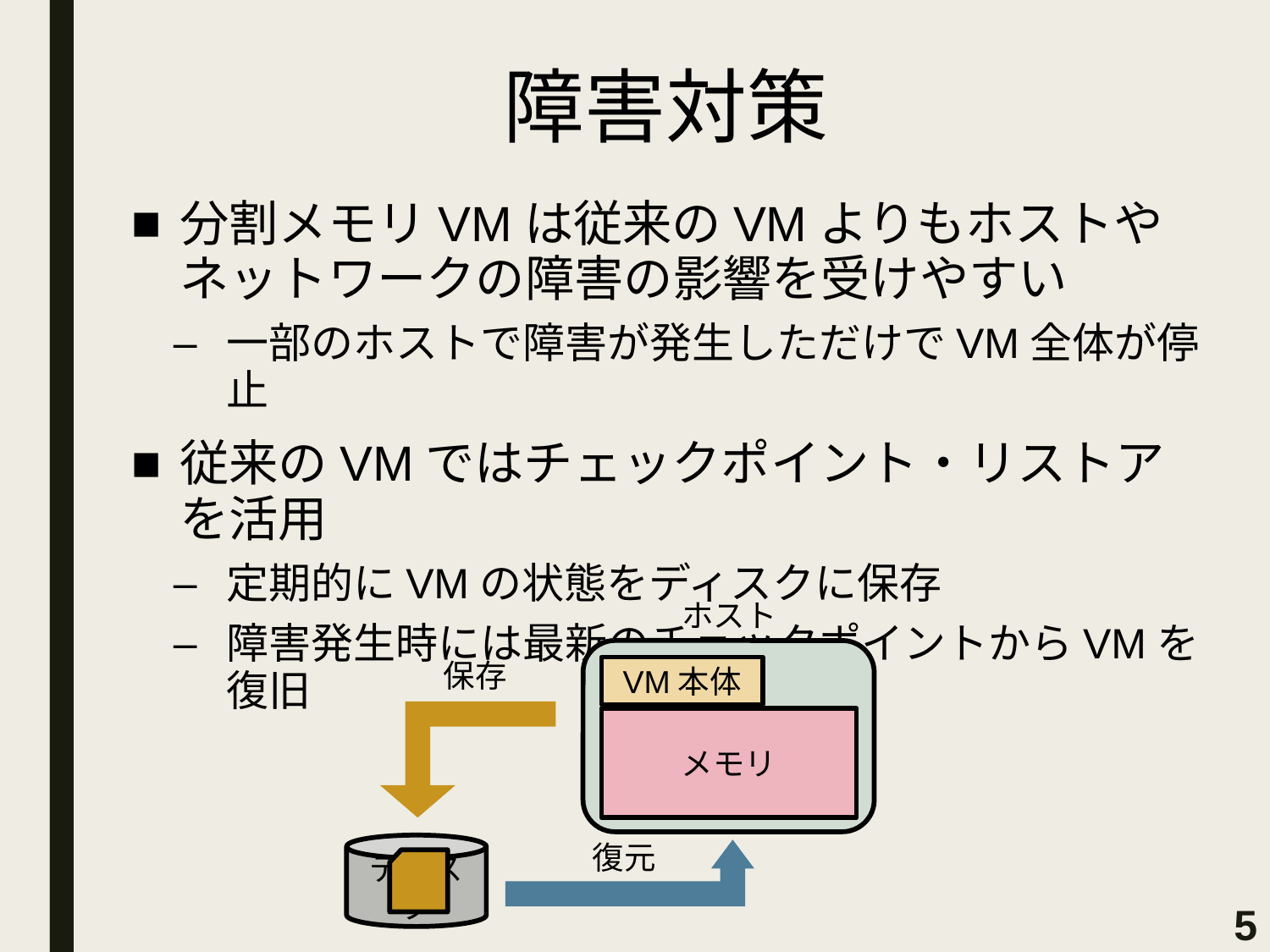

# 障害対策
分割メモリVMは従来のVMよりもホストやネットワークの障害の影響を受けやすい
一部のホストで障害が発生しただけでVM全体が停止
従来のVMではチェックポイント・リストアを活用
定期的にVMの状態をディスクに保存
障害発生時には最新のチェックポイントからVMを復旧
ホスト

保存
VM本体

メモリ
復元
ディスク

5